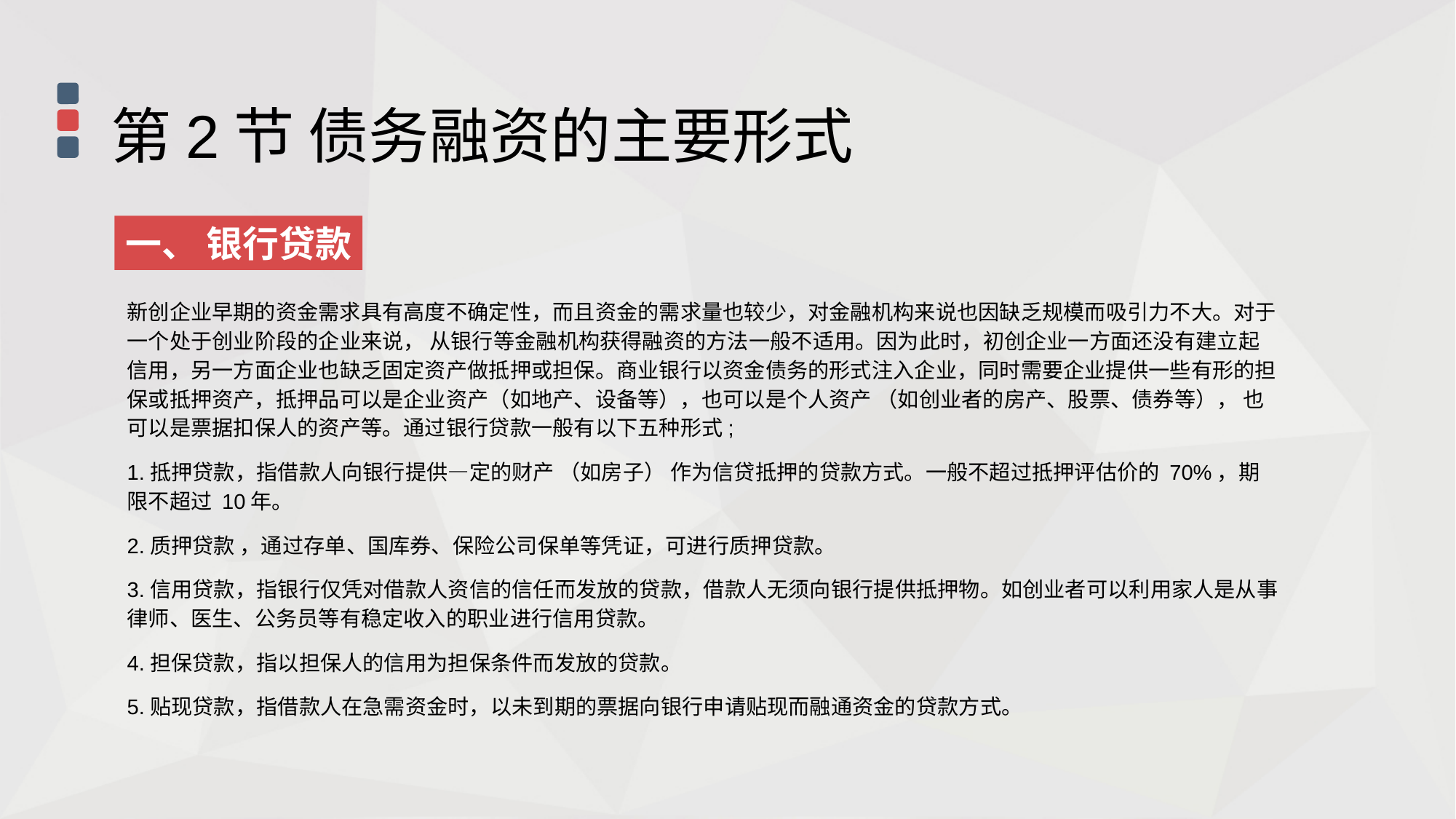

第2节 债务融资的主要形式
一、 银行贷款
新创企业早期的资金需求具有高度不确定性，而且资金的需求量也较少，对金融机构来说也因缺乏规模而吸引力不大。对于一个处于创业阶段的企业来说， 从银行等金融机构获得融资的方法一般不适用。因为此时，初创企业一方面还没有建立起信用，另一方面企业也缺乏固定资产做抵押或担保。商业银行以资金债务的形式注入企业，同时需要企业提供一些有形的担保或抵押资产，抵押品可以是企业资产（如地产、设备等），也可以是个人资产 （如创业者的房产、股票、债券等）， 也可以是票据扣保人的资产等。通过银行贷款一般有以下五种形式;
1.抵押贷款，指借款人向银行提供—定的财产 （如房子） 作为信贷抵押的贷款方式。一般不超过抵押评估价的 70%，期限不超过 10年。
2.质押贷款 ，通过存单、国库券、保险公司保单等凭证，可进行质押贷款。
3.信用贷款，指银行仅凭对借款人资信的信任而发放的贷款，借款人无须向银行提供抵押物。如创业者可以利用家人是从事律师、医生、公务员等有稳定收入的职业进行信用贷款。
4.担保贷款，指以担保人的信用为担保条件而发放的贷款。
5.贴现贷款，指借款人在急需资金时，以未到期的票据向银行申请贴现而融通资金的贷款方式。